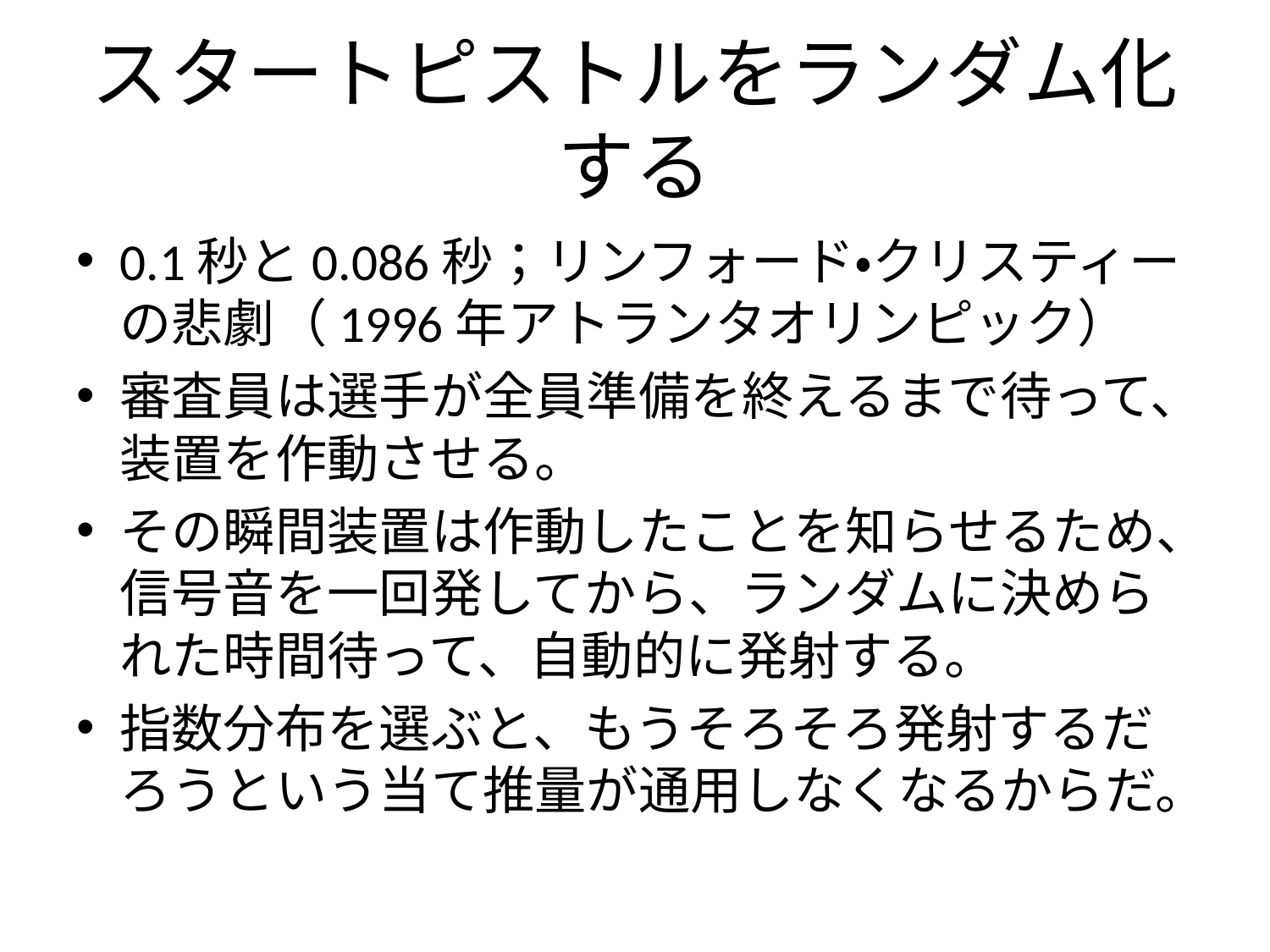

# スタートピストルをランダム化する
0.1秒と0.086秒；リンフォード・クリスティーの悲劇（1996年アトランタオリンピック）
審査員は選手が全員準備を終えるまで待って、装置を作動させる。
その瞬間装置は作動したことを知らせるため、信号音を一回発してから、ランダムに決められた時間待って、自動的に発射する。
指数分布を選ぶと、もうそろそろ発射するだろうという当て推量が通用しなくなるからだ。